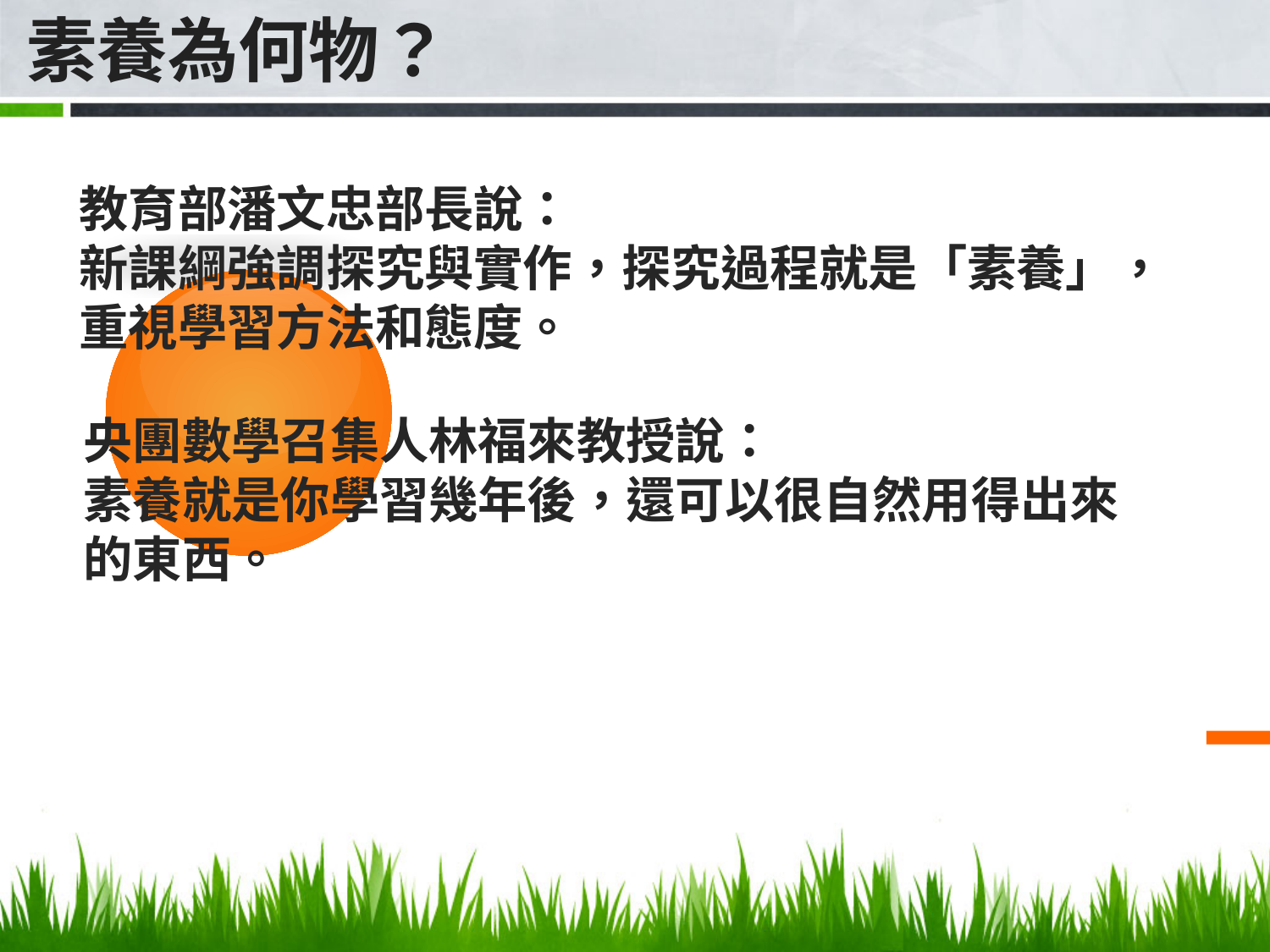

素養為何物？
# 教育部潘文忠部長說： 新課綱強調探究與實作，探究過程就是「素養」，重視學習方法和態度。
央團數學召集人林福來教授說：
素養就是你學習幾年後，還可以很自然用得出來的東西。